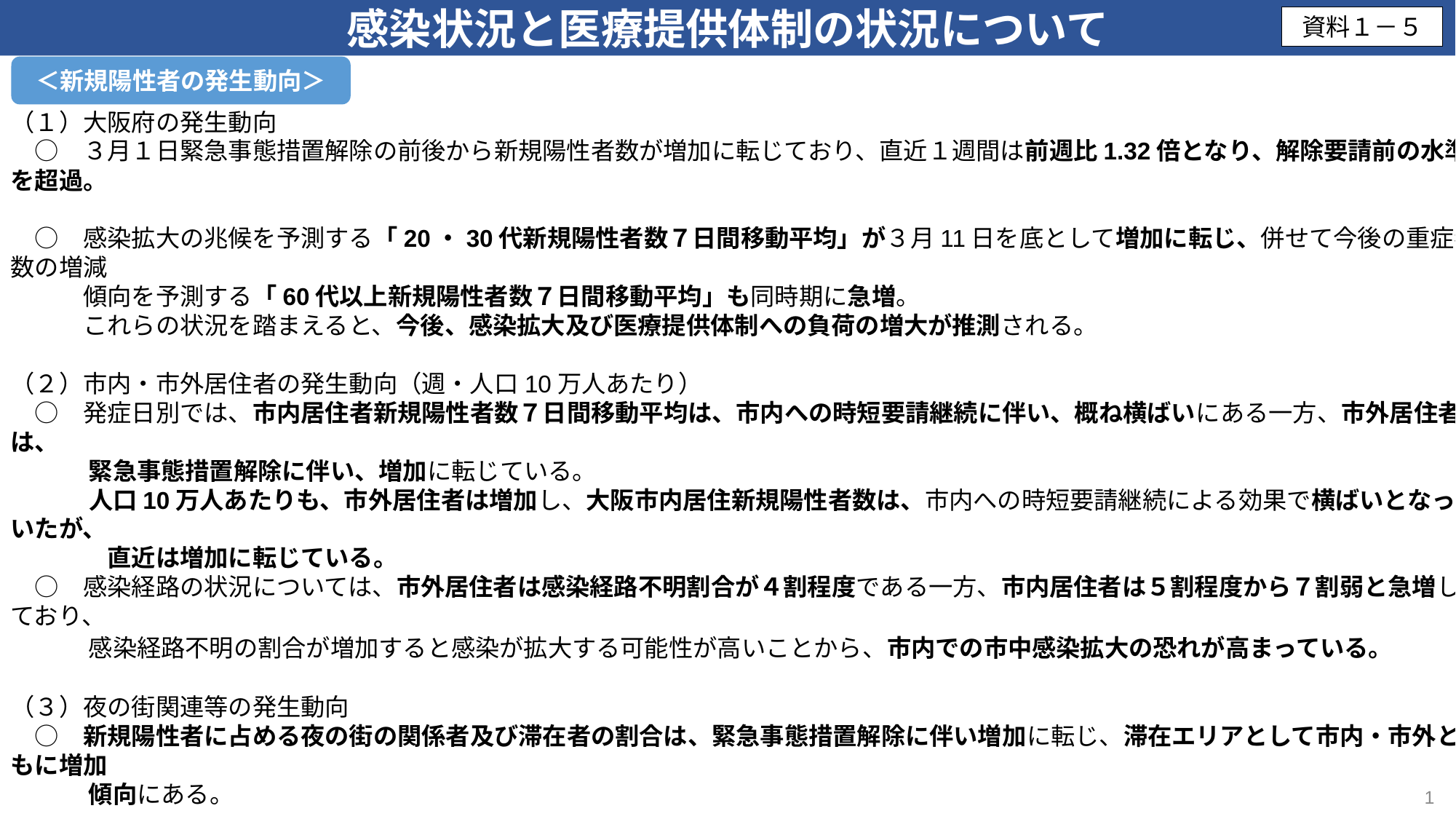

感染状況と医療提供体制の状況について
資料１－５
＜新規陽性者の発生動向＞

（１）大阪府の発生動向
　○　３月１日緊急事態措置解除の前後から新規陽性者数が増加に転じており、直近１週間は前週比1.32倍となり、解除要請前の水準を超過。

　○　感染拡大の兆候を予測する「20・30代新規陽性者数７日間移動平均」が３月11日を底として増加に転じ、併せて今後の重症者数の増減
　　　傾向を予測する「60代以上新規陽性者数７日間移動平均」も同時期に急増。
　　　これらの状況を踏まえると、今後、感染拡大及び医療提供体制への負荷の増大が推測される。

（２）市内・市外居住者の発生動向（週・人口10万人あたり）
　○　発症日別では、市内居住者新規陽性者数７日間移動平均は、市内への時短要請継続に伴い、概ね横ばいにある一方、市外居住者は、
　　　 緊急事態措置解除に伴い、増加に転じている。
　　　 人口10万人あたりも、市外居住者は増加し、大阪市内居住新規陽性者数は、市内への時短要請継続による効果で横ばいとなっていたが、
　　　　直近は増加に転じている。
　○　感染経路の状況については、市外居住者は感染経路不明割合が４割程度である一方、市内居住者は５割程度から７割弱と急増しており、
　　　 感染経路不明の割合が増加すると感染が拡大する可能性が高いことから、市内での市中感染拡大の恐れが高まっている。

（３）夜の街関連等の発生動向
　○　新規陽性者に占める夜の街の関係者及び滞在者の割合は、緊急事態措置解除に伴い増加に転じ、滞在エリアとして市内・市外ともに増加
　　　 傾向にある。

（４）変異株の状況
　○　令和3年1月20日以降、陽性となった検体の一部について変異株スクリーニングを実施したところ、変異株PCR検査陽性率は29％
　　　（変異株PCR検査件数369件、変異株PCR陽性者数107人）であり、変異株陽性者の濃厚接触者や接触可能性のある人等を除けば、2.7％
　　　（変異株PCR検査件数262件、変異株PCR陽性者数７人）であった。※別途、国が実施した検査で７人が陽性判明
　　　　なお、直近１週間の変異株PCR陽性判明率は4.4％（新規陽性者数620人、変異株PCR陽性者数27人）となっている。
1